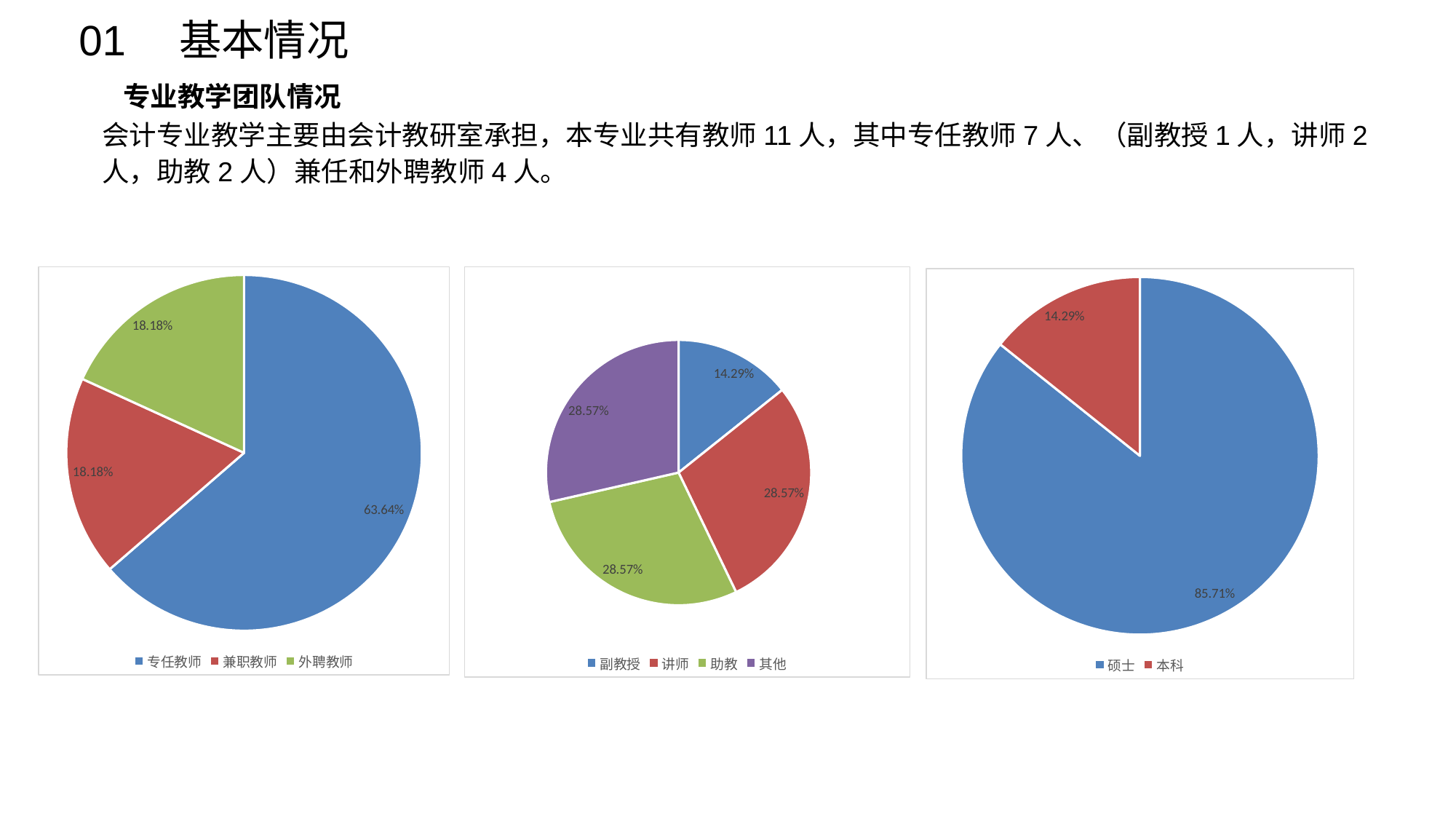

01
基本情况
专业教学团队情况
会计专业教学主要由会计教研室承担，本专业共有教师11人，其中专任教师7人、（副教授1人，讲师2人，助教2人）兼任和外聘教师4人。

### Chart

| Category |  |
|---|---|
| 专任教师 | 0.636363636363636 |
| 兼职教师 | 0.181818181818182 |
| 外聘教师 | 0.181818181818182 |

### Chart

| Category |  |
|---|---|
| 副教授 | 0.142857142857143 |
| 讲师 | 0.285714285714286 |
| 助教 | 0.285714285714286 |
| 其他 | 0.285714285714286 |

### Chart

| Category |  |
|---|---|
| 硕士 | 0.857142857142857 |
| 本科 | 0.142857142857143 |